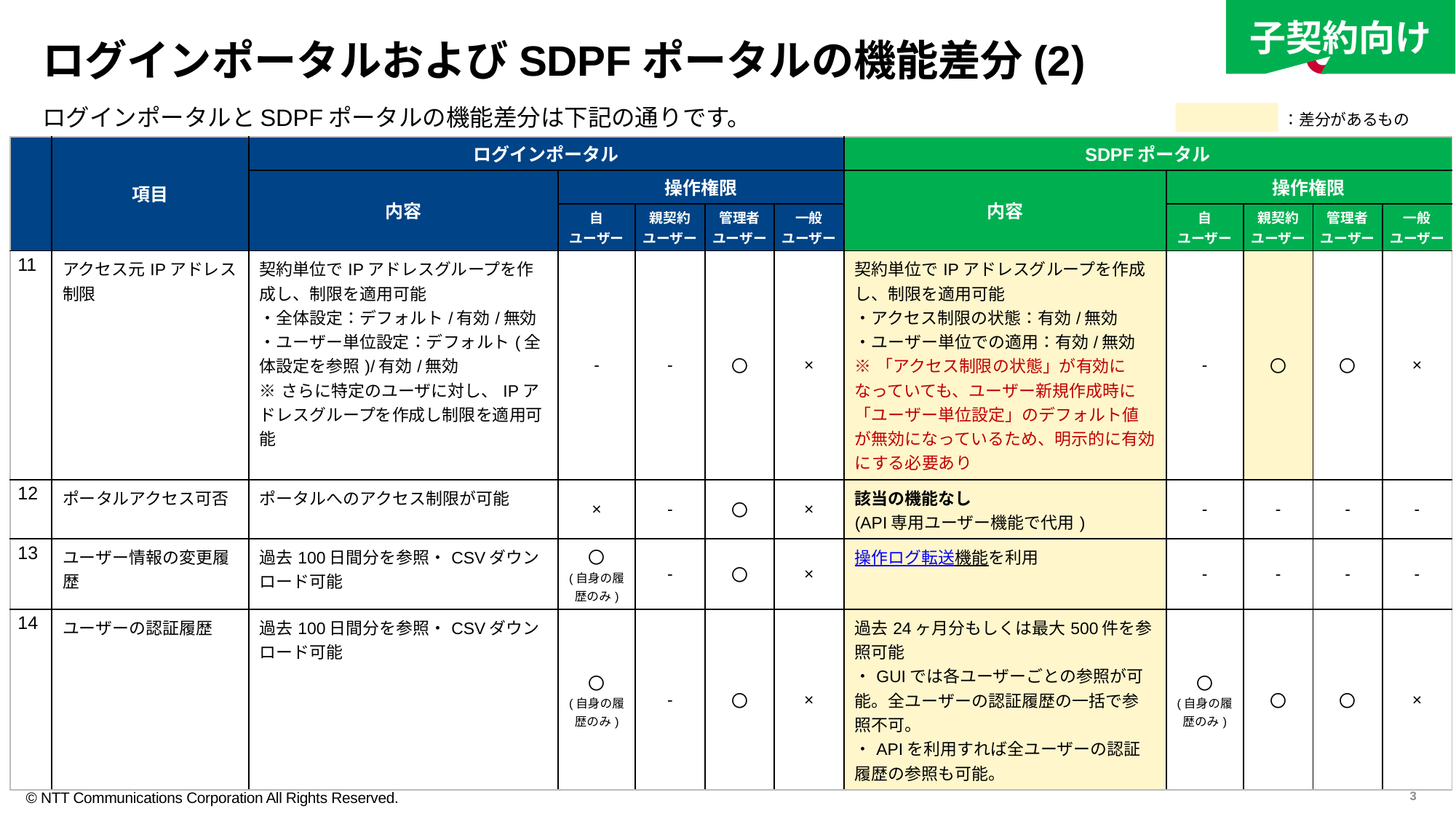

子契約向け
# ログインポータルおよびSDPFポータルの機能差分(2)
ログインポータルとSDPFポータルの機能差分は下記の通りです。

：差分があるもの
|  | 項目 | ログインポータル |  |  |  |  | SDPFポータル |  |  |  |  |
| --- | --- | --- | --- | --- | --- | --- | --- | --- | --- | --- | --- |
|  |  | 内容 | 操作権限 |  |  |  | 内容 | 操作権限 |  |  |  |
|  |  |  | 自 ユーザー | 親契約 ユーザー | 管理者 ユーザー | 一般 ユーザー |  | 自 ユーザー | 親契約 ユーザー | 管理者 ユーザー | 一般 ユーザー |
| 11 | アクセス元IPアドレス制限 | 契約単位でIPアドレスグループを作成し、制限を適用可能 ・全体設定：デフォルト/有効/無効 ・ユーザー単位設定：デフォルト(全体設定を参照)/有効/無効 ※さらに特定のユーザに対し、IPアドレスグループを作成し制限を適用可能 | - | - | 〇 | × | 契約単位でIPアドレスグループを作成し、制限を適用可能 ・アクセス制限の状態：有効/無効 ・ユーザー単位での適用：有効/無効 ※「アクセス制限の状態」が有効になっていても、ユーザー新規作成時に「ユーザー単位設定」のデフォルト値が無効になっているため、明示的に有効にする必要あり | - | 〇 | 〇 | × |
| 12 | ポータルアクセス可否 | ポータルへのアクセス制限が可能 | × | - | 〇 | × | 該当の機能なし (API専用ユーザー機能で代用) | - | - | - | - |
| 13 | ユーザー情報の変更履歴 | 過去100日間分を参照・CSVダウンロード可能 | 〇 (自身の履歴のみ) | - | 〇 | × | 操作ログ転送機能を利用 | - | - | - | - |
| 14 | ユーザーの認証履歴 | 過去100日間分を参照・CSVダウンロード可能 | 〇 (自身の履歴のみ) | - | 〇 | × | 過去24ヶ月分もしくは最大500件を参照可能 ・GUIでは各ユーザーごとの参照が可能。全ユーザーの認証履歴の一括で参照不可。 ・APIを利用すれば全ユーザーの認証履歴の参照も可能。 | 〇 (自身の履歴のみ) | 〇 | 〇 | × |